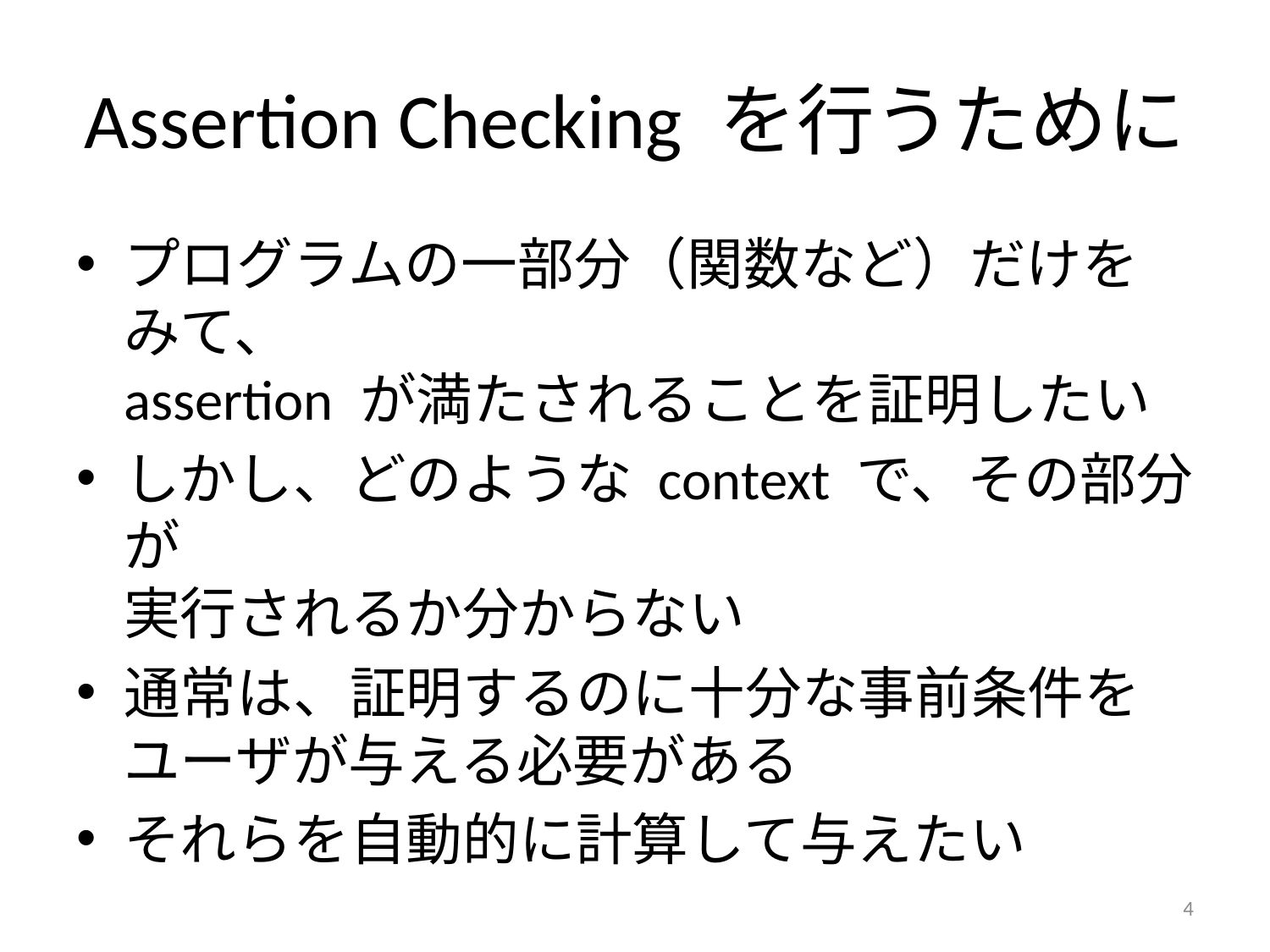

# Assertion Checking を行うために
プログラムの一部分（関数など）だけをみて、
assertion が満たされることを証明したい
しかし、どのような context で、その部分が
実行されるか分からない
通常は、証明するのに十分な事前条件を
ユーザが与える必要がある
それらを自動的に計算して与えたい
4